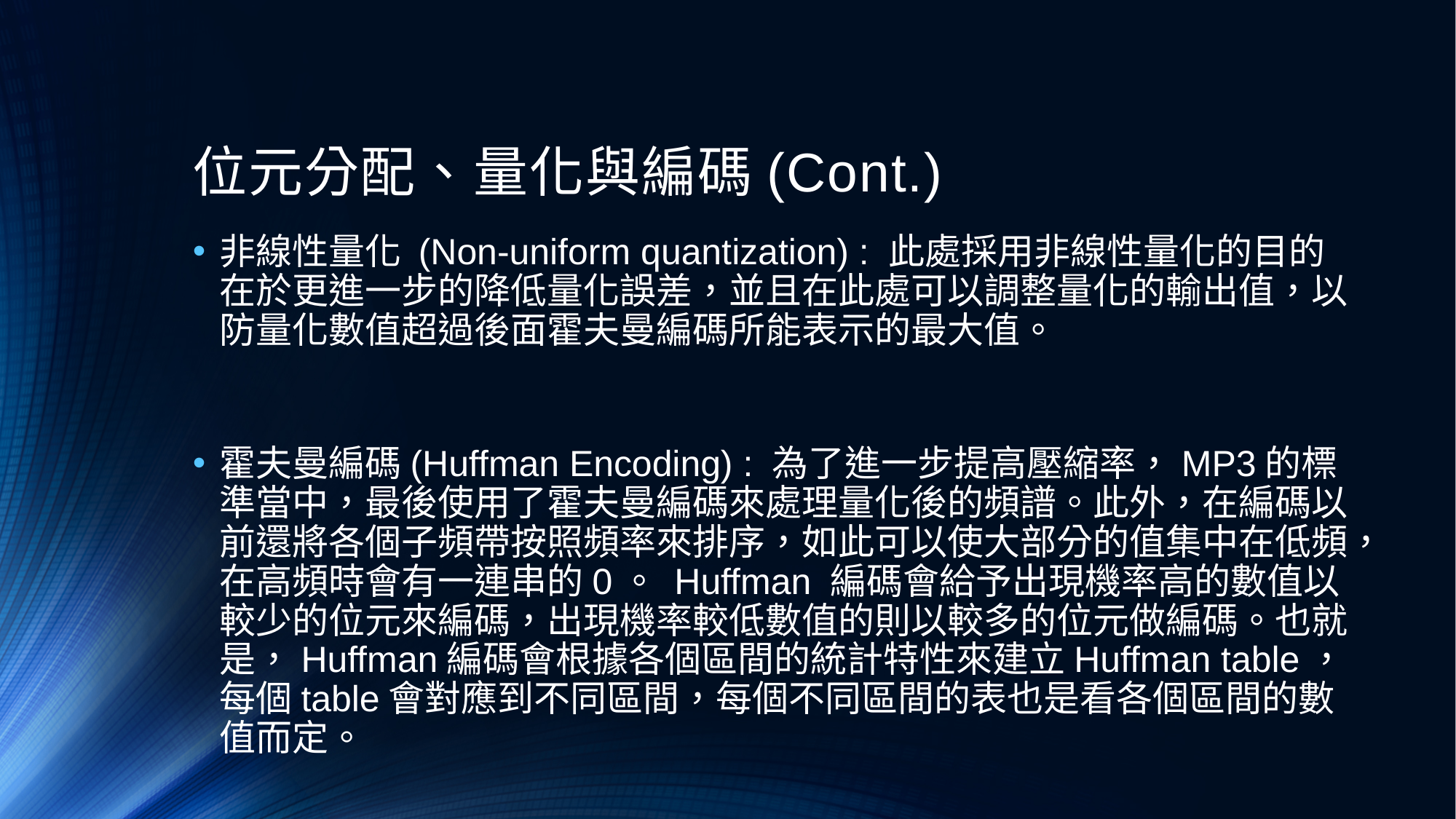

# 位元分配、量化與編碼(Cont.)
非線性量化 (Non-uniform quantization) : 此處採用非線性量化的目的在於更進一步的降低量化誤差，並且在此處可以調整量化的輸出值，以防量化數值超過後面霍夫曼編碼所能表示的最大值。

霍夫曼編碼(Huffman Encoding) : 為了進一步提高壓縮率，MP3的標準當中，最後使用了霍夫曼編碼來處理量化後的頻譜。此外，在編碼以前還將各個子頻帶按照頻率來排序，如此可以使大部分的值集中在低頻，在高頻時會有一連串的0。 Huffman 編碼會給予出現機率高的數值以較少的位元來編碼，出現機率較低數值的則以較多的位元做編碼。也就是，Huffman編碼會根據各個區間的統計特性來建立Huffman table，每個table會對應到不同區間，每個不同區間的表也是看各個區間的數值而定。